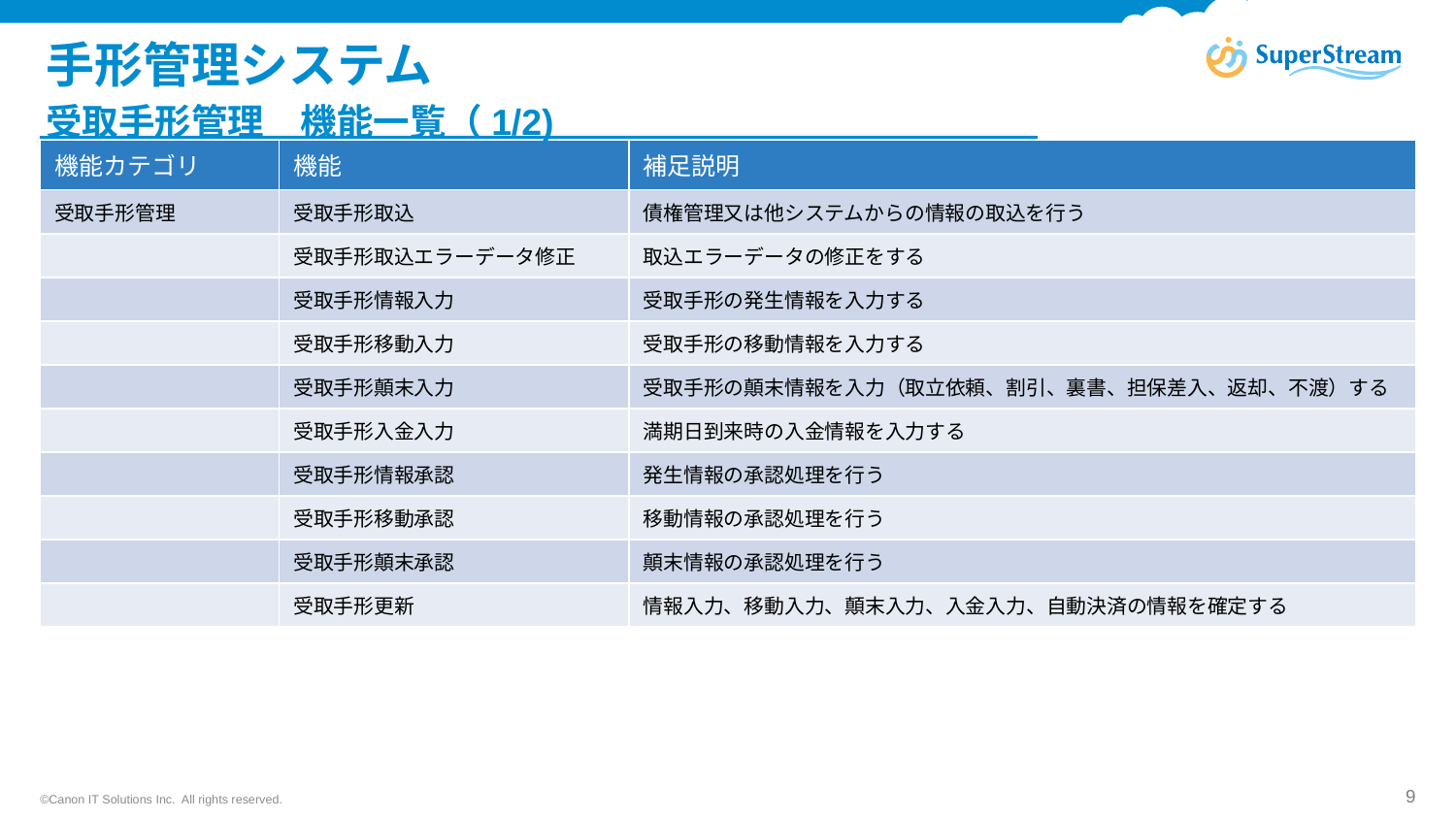

# 手形管理システム
受取手形管理　機能一覧（1/2)

| 機能カテゴリ | 機能 | 補足説明 |
| --- | --- | --- |
| 受取手形管理 | 受取手形取込 | 債権管理又は他システムからの情報の取込を行う |
|  | 受取手形取込エラーデータ修正 | 取込エラーデータの修正をする |
|  | 受取手形情報入力 | 受取手形の発生情報を入力する |
|  | 受取手形移動入力 | 受取手形の移動情報を入力する |
|  | 受取手形顛末入力 | 受取手形の顛末情報を入力（取立依頼、割引、裏書、担保差入、返却、不渡）する |
|  | 受取手形入金入力 | 満期日到来時の入金情報を入力する |
|  | 受取手形情報承認 | 発生情報の承認処理を行う |
|  | 受取手形移動承認 | 移動情報の承認処理を行う |
|  | 受取手形顛末承認 | 顛末情報の承認処理を行う |
|  | 受取手形更新 | 情報入力、移動入力、顛末入力、入金入力、自動決済の情報を確定する |
©Canon IT Solutions Inc.  All rights reserved.
9